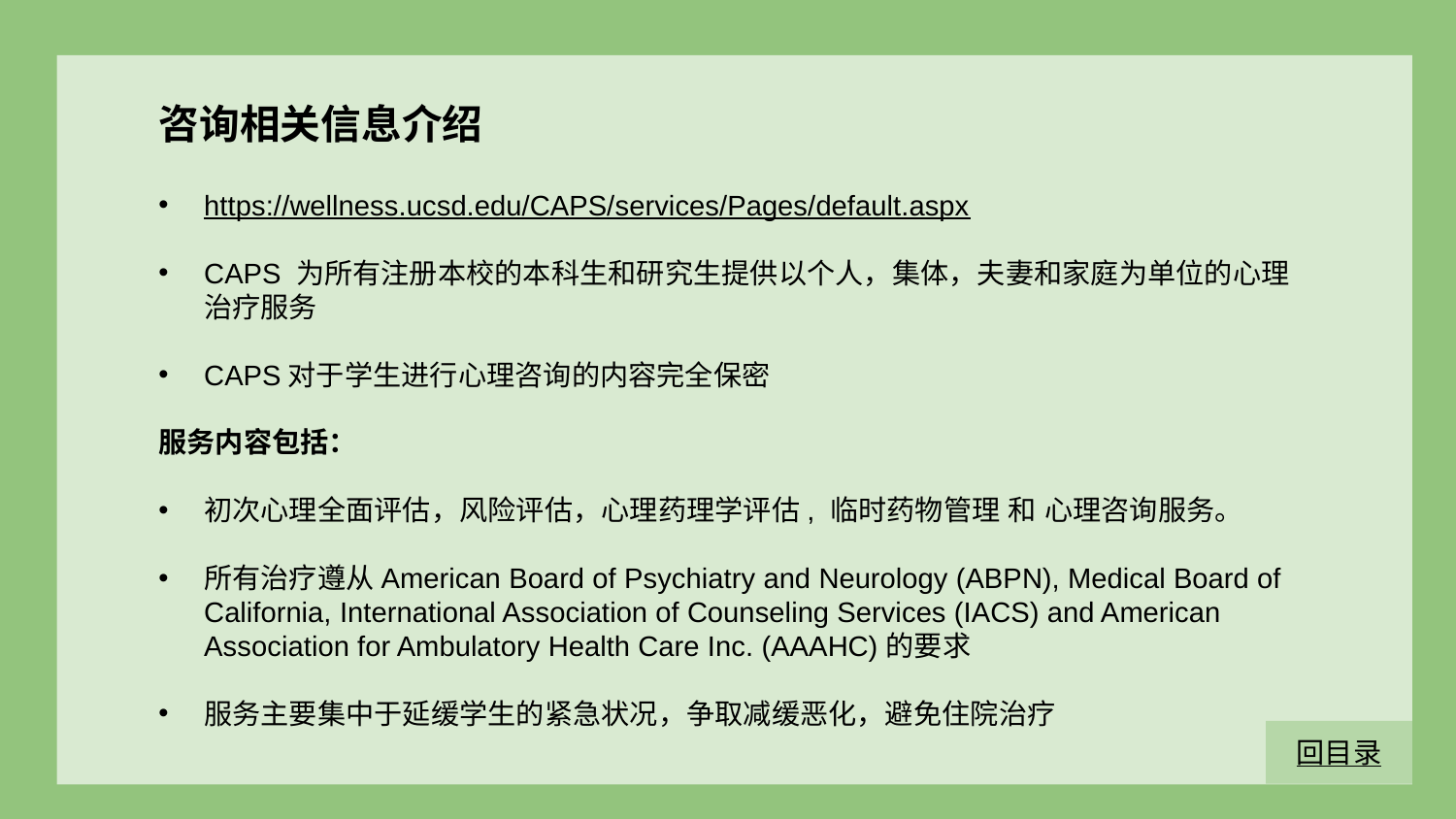

咨询相关信息介绍
https://wellness.ucsd.edu/CAPS/services/Pages/default.aspx

CAPS 为所有注册本校的本科生和研究生提供以个人，集体，夫妻和家庭为单位的心理治疗服务

CAPS对于学生进行心理咨询的内容完全保密

服务内容包括：

初次心理全面评估，风险评估，心理药理学评估, 临时药物管理 和 心理咨询服务。

所有治疗遵从American Board of Psychiatry and Neurology (ABPN), Medical Board of California, International Association of Counseling Services (IACS) and American Association for Ambulatory Health Care Inc. (AAAHC)的要求

服务主要集中于延缓学生的紧急状况，争取减缓恶化，避免住院治疗

回目录